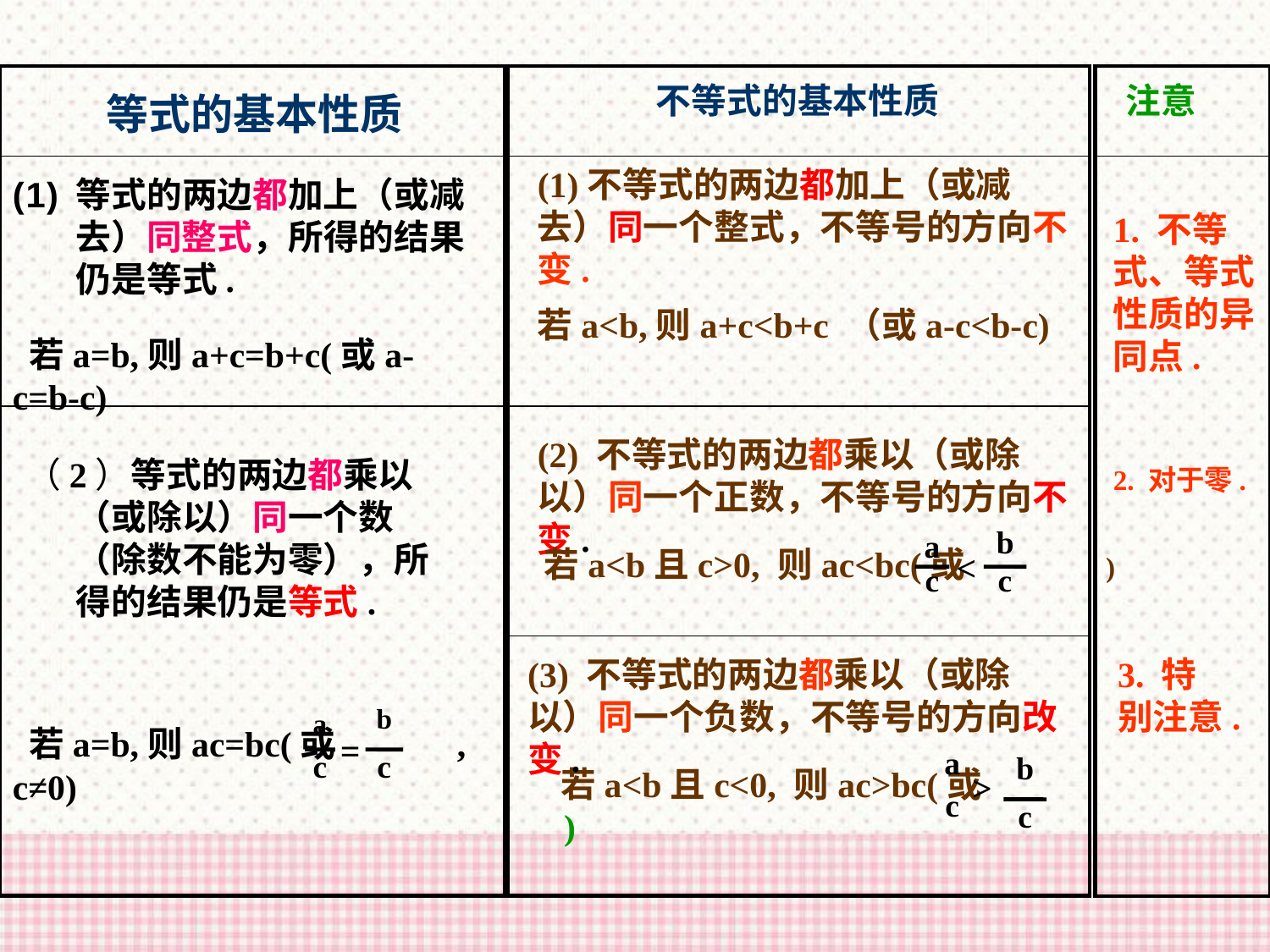

| 等式的基本性质 |
| --- |
|  |
|  |
| 不等式的基本性质 |
| --- |
|  |
|  |
|  |
| 注意 |
| --- |
|  |
(1)不等式的两边都加上（或减去）同一个整式，不等号的方向不变.
等式的两边都加上（或减去）同整式，所得的结果仍是等式.
1. 不等式、等式性质的异同点.

若a<b,则a+c<b+c （或a-c<b-c)
 若a=b,则a+c=b+c(或a-c=b-c)
(2) 不等式的两边都乘以（或除以）同一个正数，不等号的方向不变.
 （2）等式的两边都乘以（或除以）同一个数（除数不能为零），所得的结果仍是等式.
2. 对于零.
b
c

a
c
<

 若a<b且c>0, 则ac<bc(或                     )
(3) 不等式的两边都乘以（或除以）同一个负数，不等号的方向改变.
3. 特别注意.
b
c

a
c
=

 若a=b,则ac=bc(或              , c≠0)
b
c

a
c
 若a<b且c<0, 则ac>bc(或              )
>